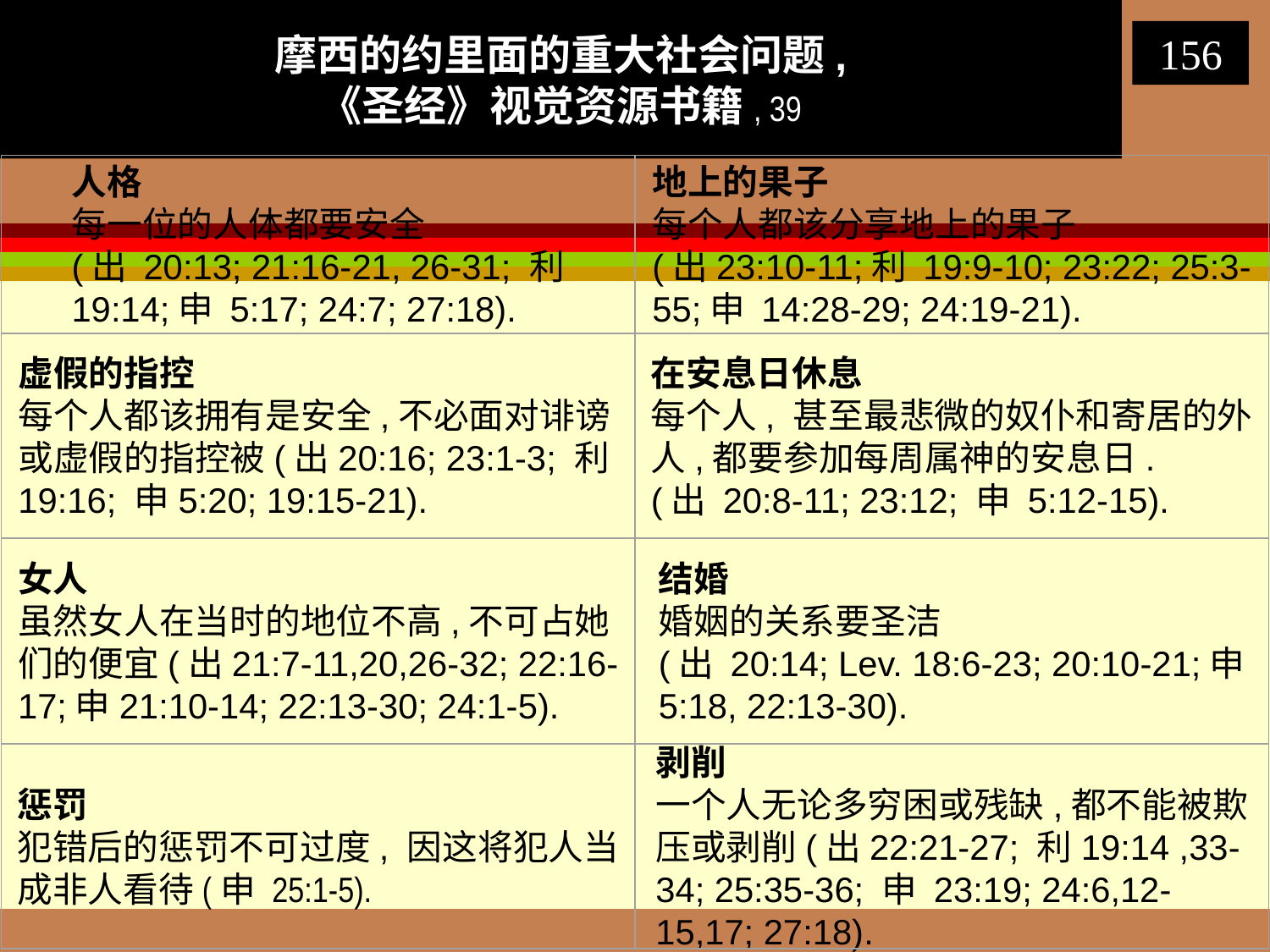

摩西的约里面的重大社会问题,
《圣经》视觉资源书籍, 39
156

人格
每一位的人体都要安全
(出 20:13; 21:16-21, 26-31; 利 19:14;申 5:17; 24:7; 27:18).

地上的果子
每个人都该分享地上的果子
(出23:10-11;利 19:9-10; 23:22; 25:3-55;申 14:28-29; 24:19-21).

虚假的指控
每个人都该拥有是安全,不必面对诽谤
或虚假的指控被(出20:16; 23:1-3; 利 19:16; 申5:20; 19:15-21).

在安息日休息
每个人, 甚至最悲微的奴仆和寄居的外人,都要参加每周属神的安息日.
(出 20:8-11; 23:12; 申 5:12-15).

女人
虽然女人在当时的地位不高,不可占她们的便宜(出21:7-11,20,26-32; 22:16-17;申21:10-14; 22:13-30; 24:1-5).

结婚
婚姻的关系要圣洁
(出 20:14; Lev. 18:6-23; 20:10-21;申 5:18, 22:13-30).

惩罚
犯错后的惩罚不可过度, 因这将犯人当成非人看待(申 25:1-5).

剥削
一个人无论多穷困或残缺,都不能被欺压或剥削(出22:21-27; 利19:14 ,33-34; 25:35-36; 申 23:19; 24:6,12-15,17; 27:18).